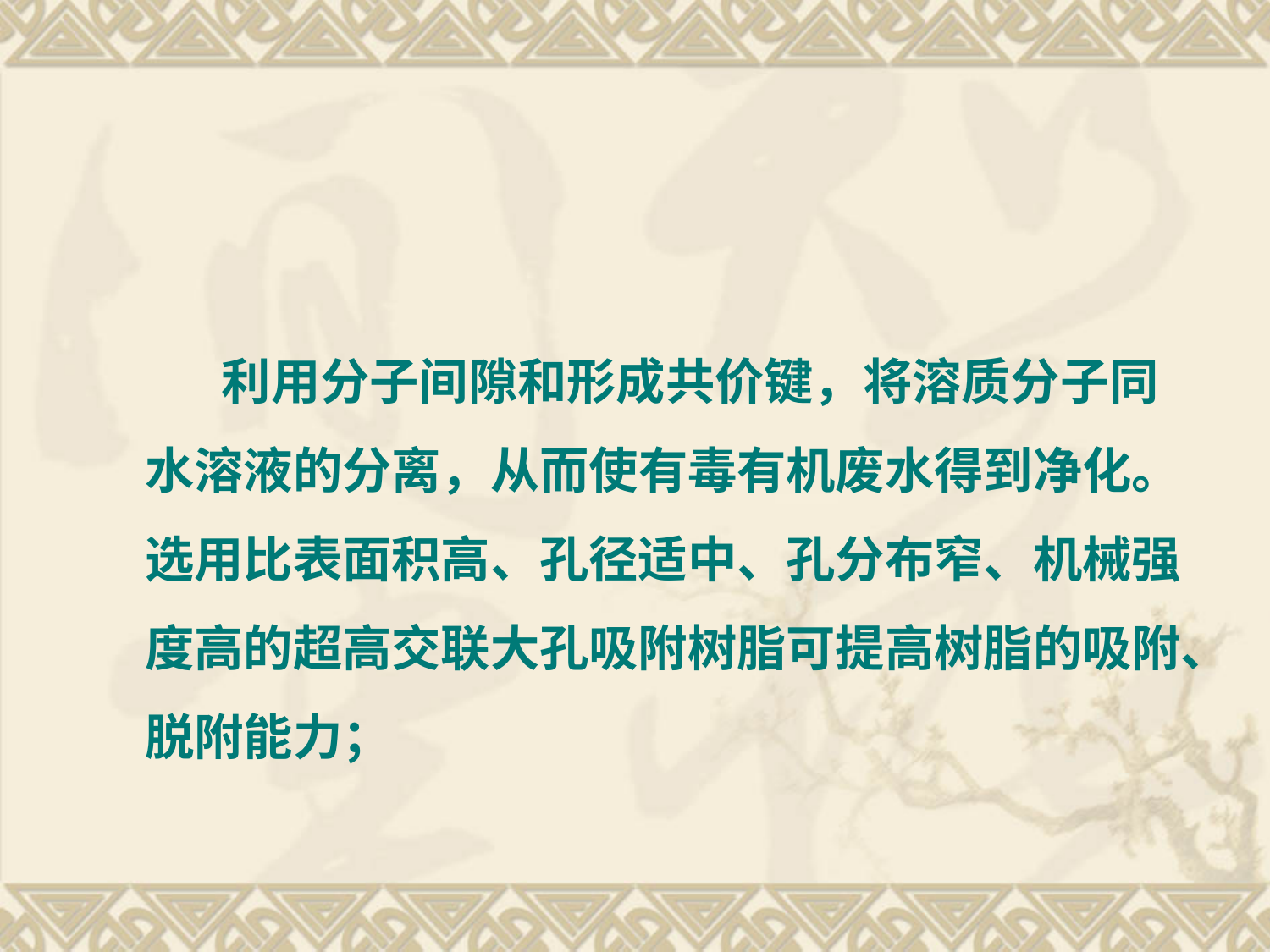

#
          利用分子间隙和形成共价键，将溶质分子同水溶液的分离，从而使有毒有机废水得到净化。选用比表面积高、孔径适中、孔分布窄、机械强度高的超高交联大孔吸附树脂可提高树脂的吸附、脱附能力；